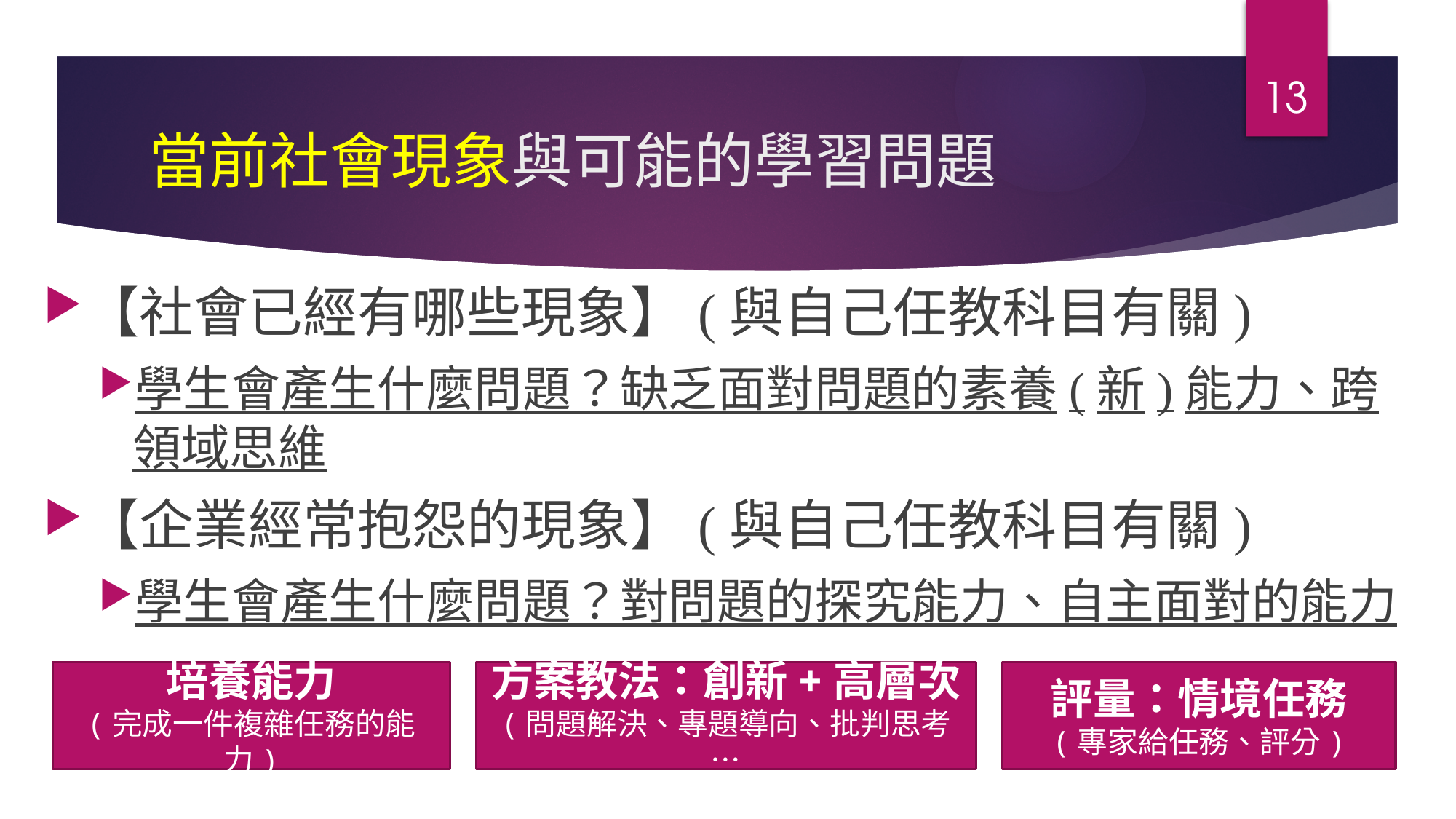

13
# 當前社會現象與可能的學習問題
【社會已經有哪些現象】(與自己任教科目有關)
學生會產生什麼問題？缺乏面對問題的素養(新)能力、跨領域思維
【企業經常抱怨的現象】(與自己任教科目有關)
學生會產生什麼問題？對問題的探究能力、自主面對的能力
評量：情境任務
(專家給任務、評分)
方案教法：創新+高層次
(問題解決、專題導向、批判思考…
培養能力
(完成一件複雜任務的能力)